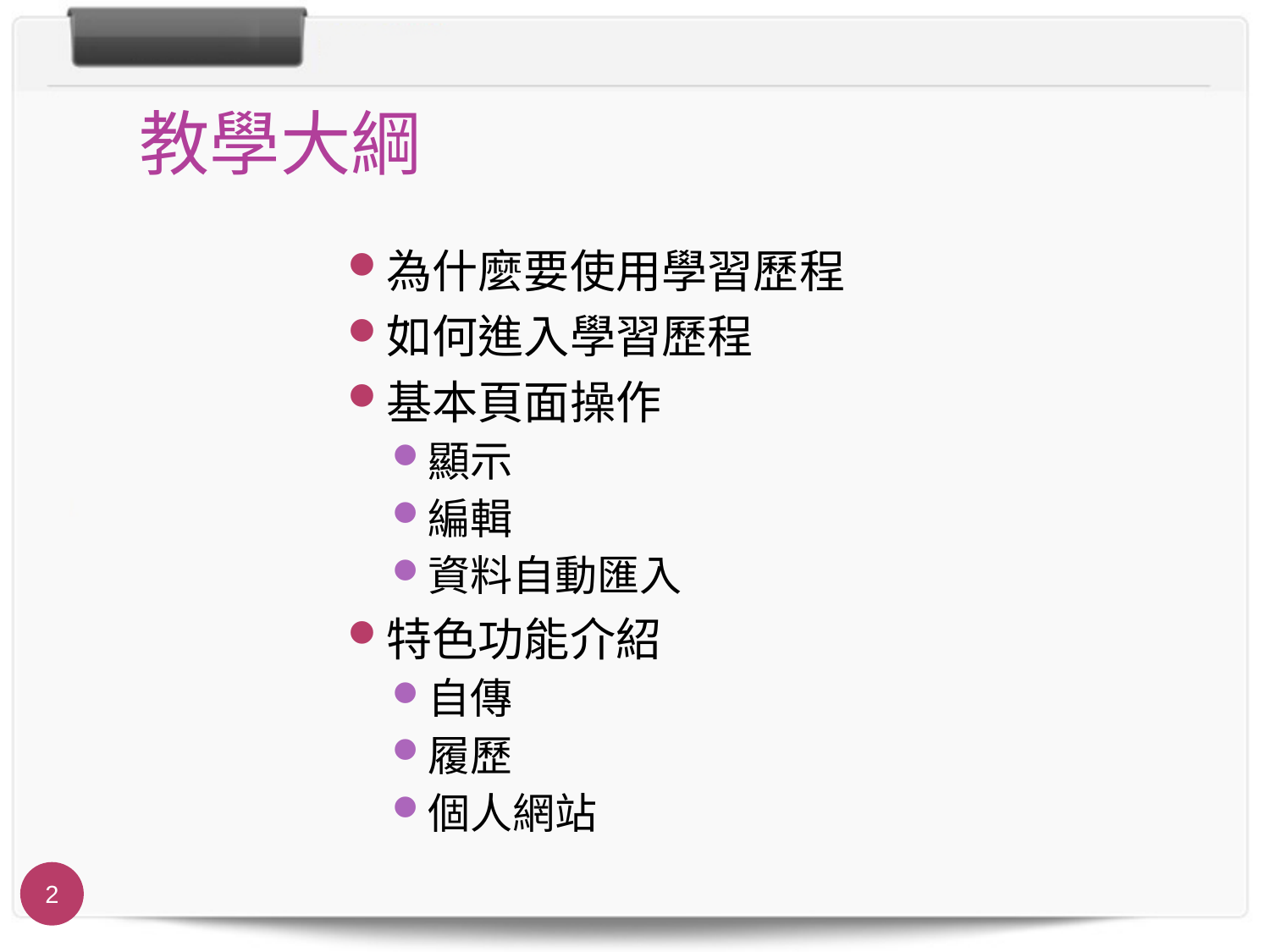

# 教學大綱
為什麼要使用學習歷程
如何進入學習歷程
基本頁面操作
顯示
編輯
資料自動匯入
特色功能介紹
自傳
履歷
個人網站

2